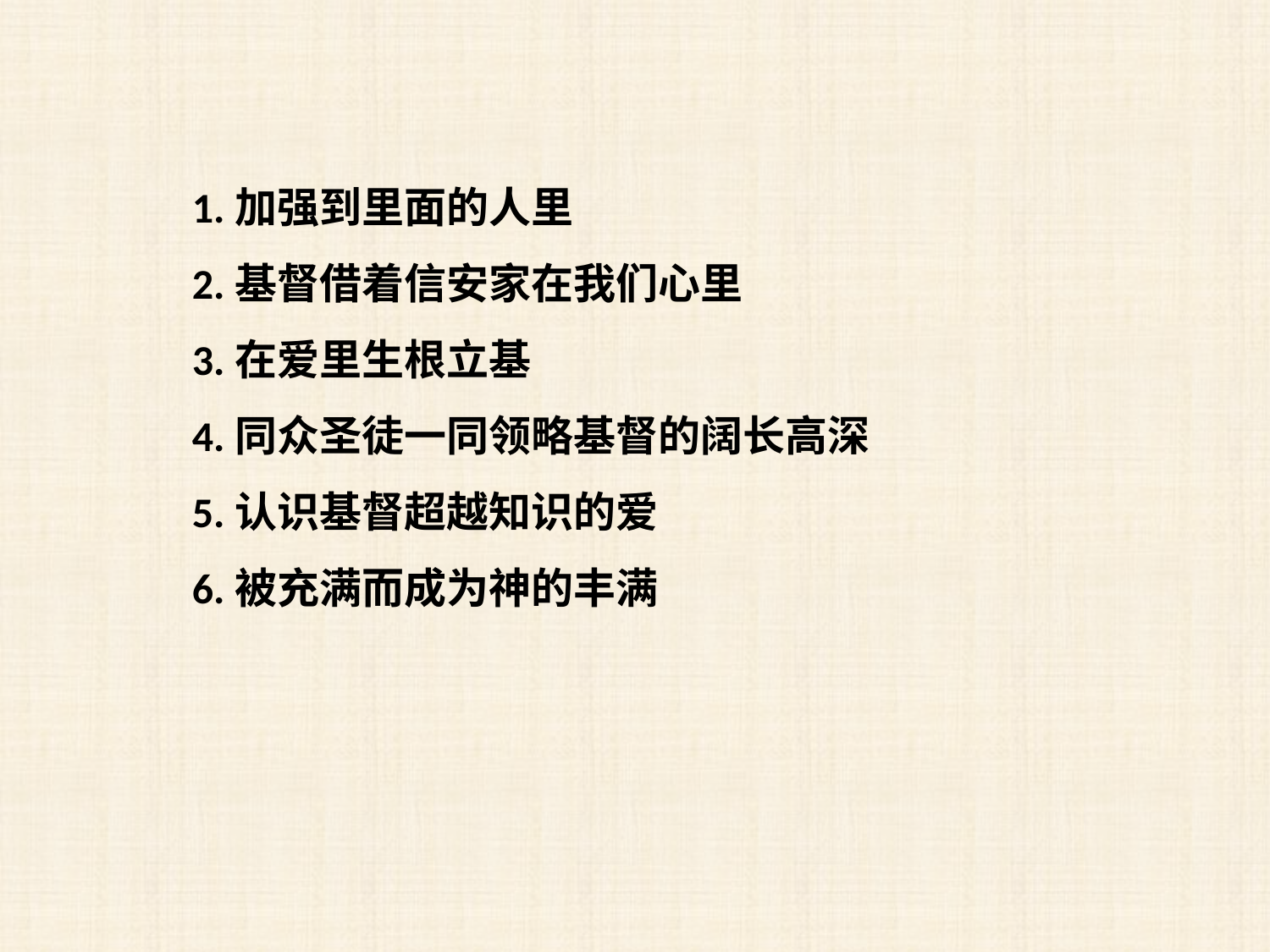

1.加强到里面的人里
2.基督借着信安家在我们心里
3.在爱里生根立基
4.同众圣徒一同领略基督的阔长高深
5.认识基督超越知识的爱
6.被充满而成为神的丰满